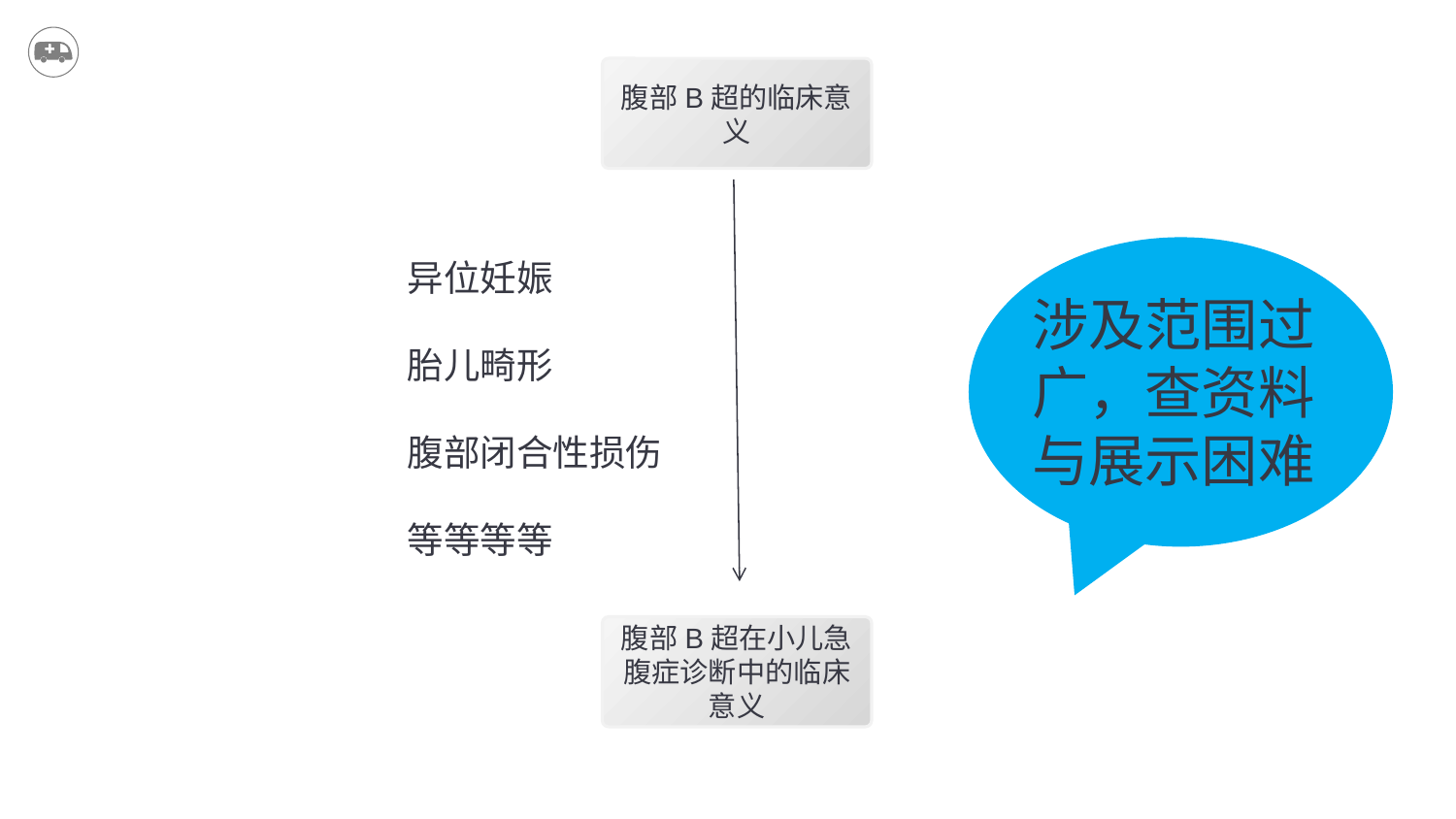

腹部B超的临床意义
腹部B超

涉及范围过广，查资料与展示困难
异位妊娠

胎儿畸形

腹部闭合性损伤

等等等等
腹部B超在小儿急腹症诊断中的临床意义